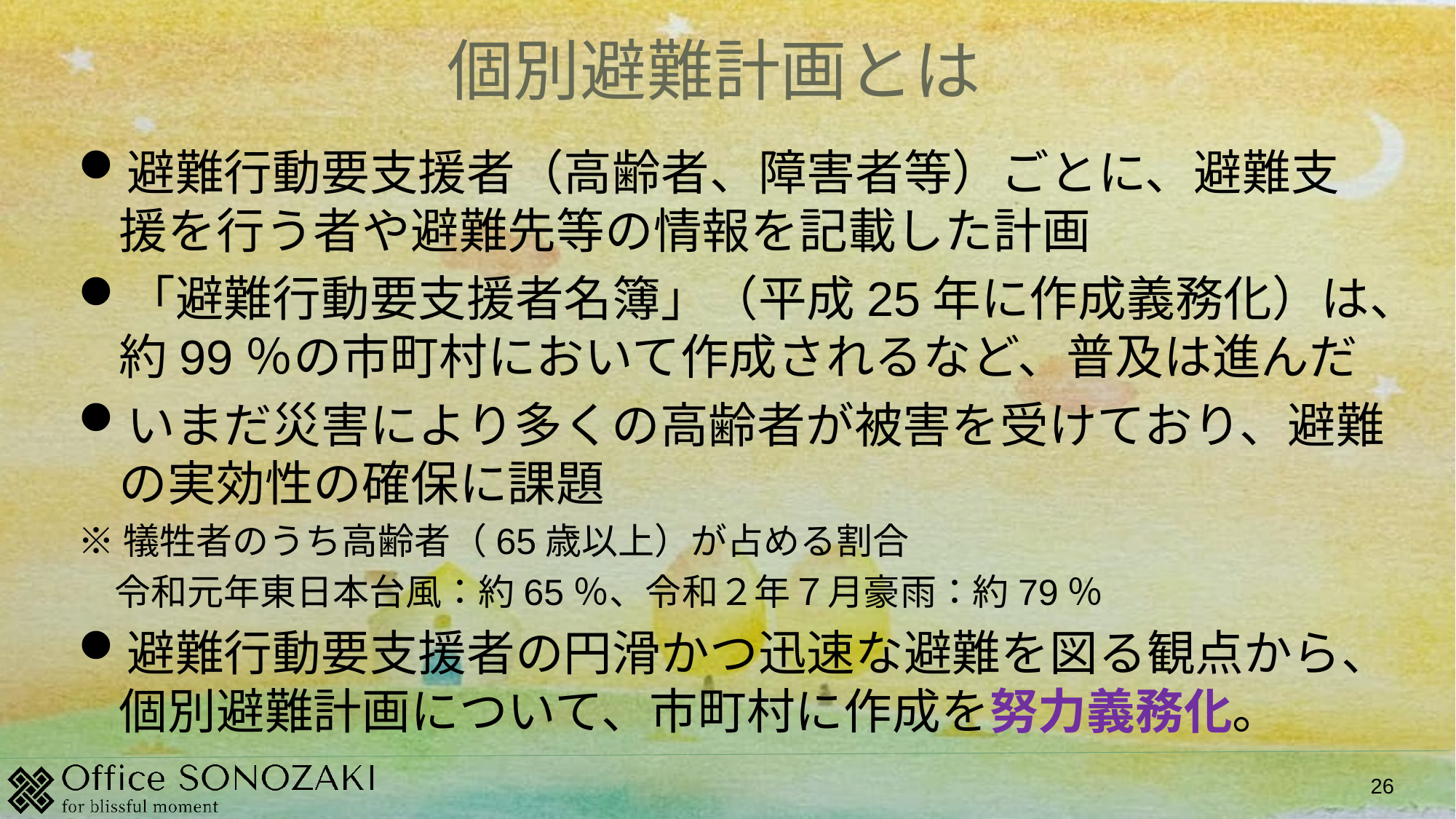

# 個別避難計画とは
避難行動要支援者（高齢者、障害者等）ごとに、避難支援を行う者や避難先等の情報を記載した計画
「避難行動要支援者名簿」（平成25年に作成義務化）は、約99％の市町村において作成されるなど、普及は進んだ
いまだ災害により多くの高齢者が被害を受けており、避難の実効性の確保に課題
※犠牲者のうち高齢者（65歳以上）が占める割合
　令和元年東日本台風：約65％、令和２年７月豪雨：約79％
避難行動要支援者の円滑かつ迅速な避難を図る観点から、個別避難計画について、市町村に作成を努力義務化。

26